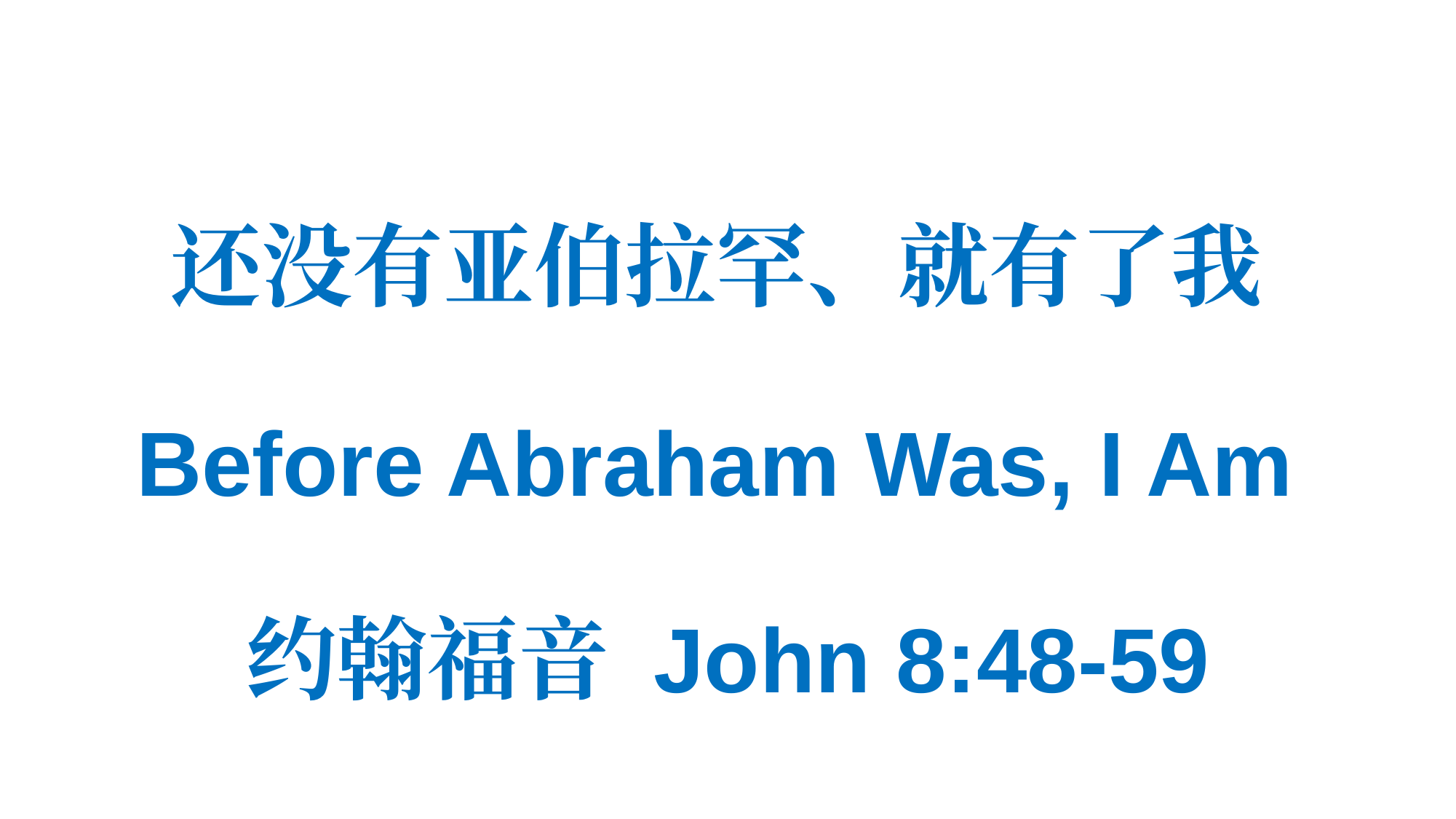

# 还没有亚伯拉罕、就有了我 Before Abraham Was, I Am 约翰福音 John 8:48-59